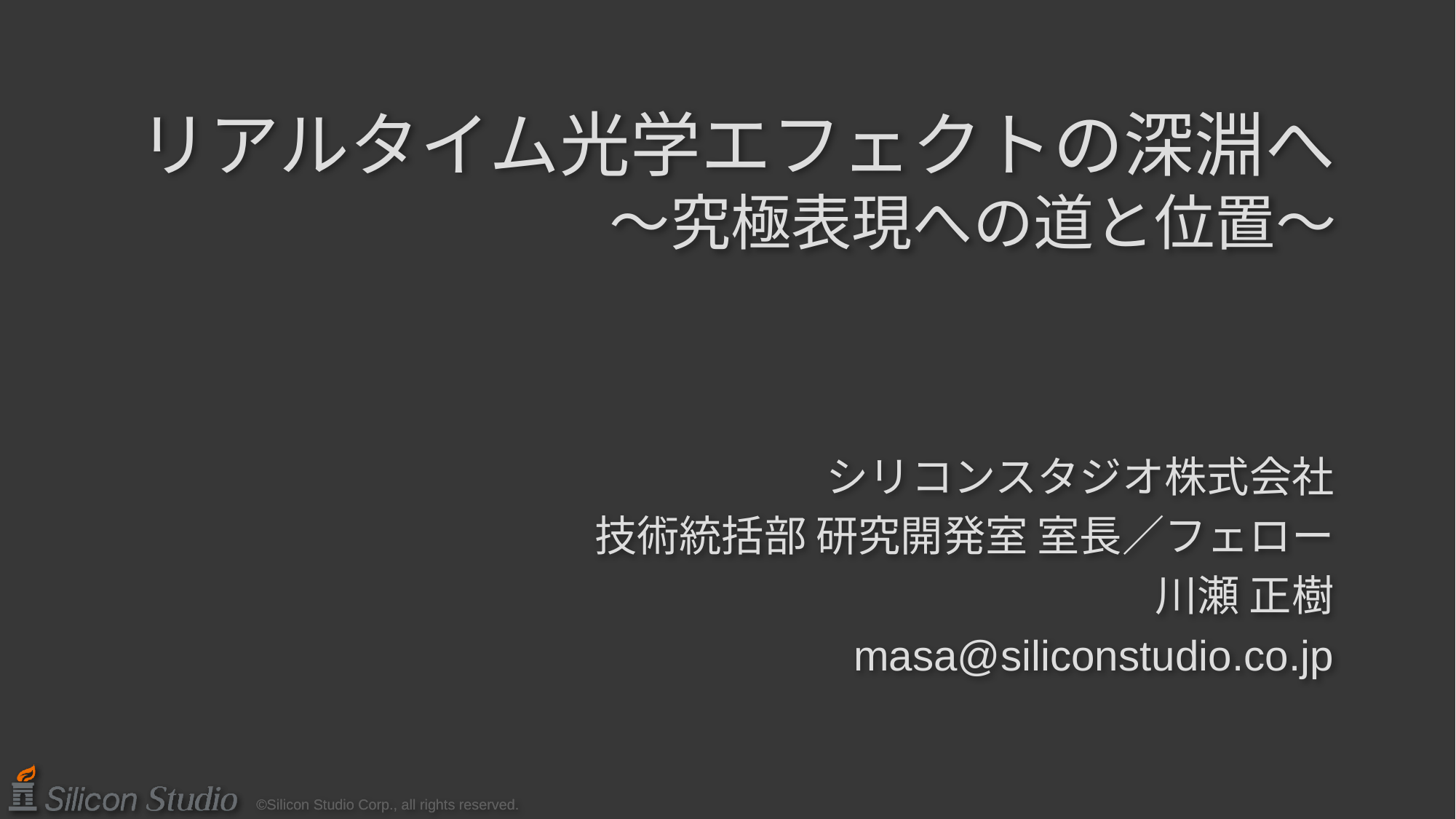

# リアルタイム光学エフェクトの深淵へ～究極表現への道と位置～
シリコンスタジオ株式会社
技術統括部 研究開発室 室長／フェロー
川瀬 正樹
masa@siliconstudio.co.jp